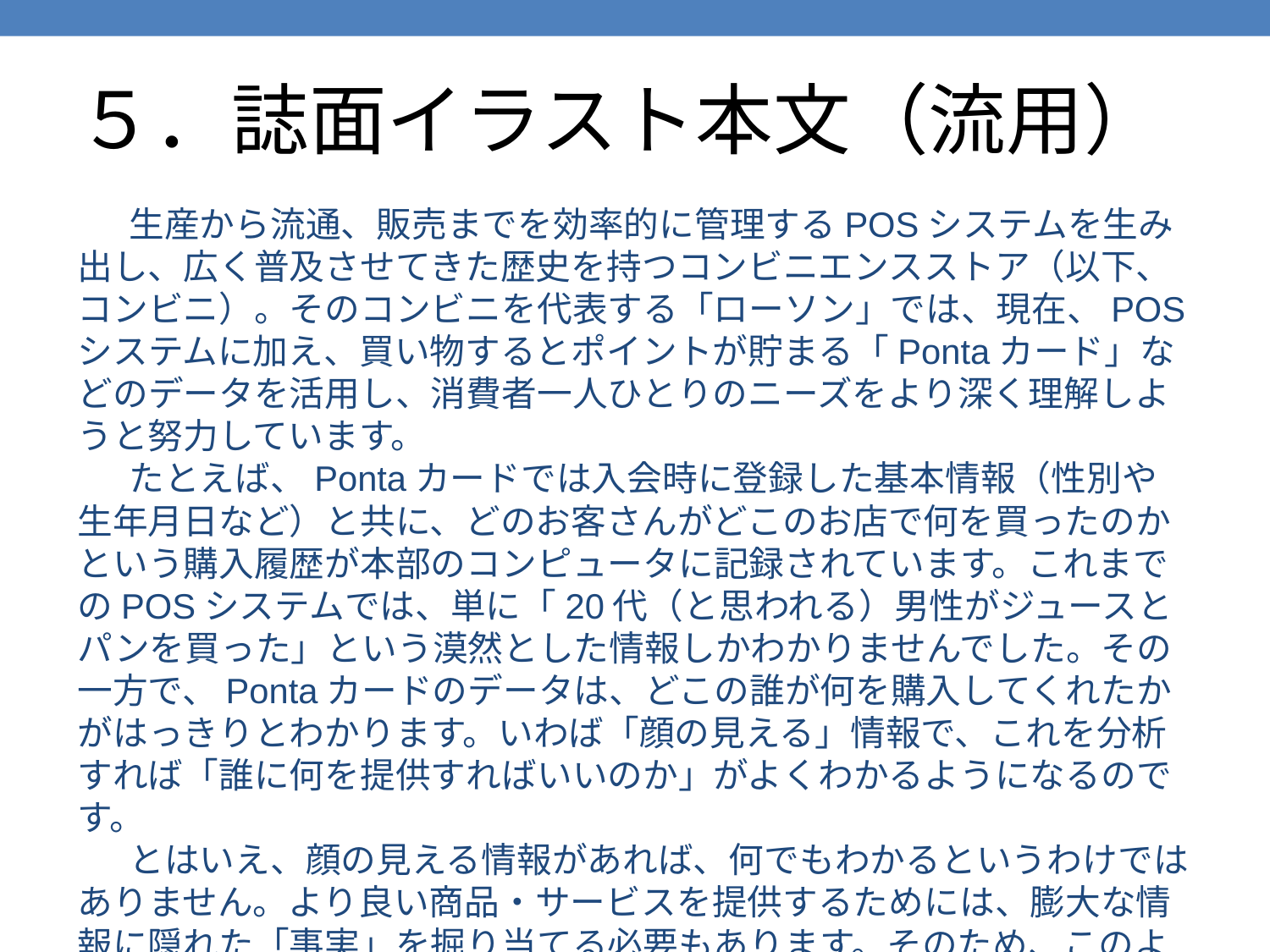

# ５．誌面イラスト本文（流用）
 　生産から流通、販売までを効率的に管理するPOSシステムを生み出し、広く普及させてきた歴史を持つコンビニエンスストア（以下、コンビニ）。そのコンビニを代表する「ローソン」では、現在、POSシステムに加え、買い物するとポイントが貯まる「Pontaカード」などのデータを活用し、消費者一人ひとりのニーズをより深く理解しようと努力しています。
 　たとえば、Pontaカードでは入会時に登録した基本情報（性別や生年月日など）と共に、どのお客さんがどこのお店で何を買ったのかという購入履歴が本部のコンピュータに記録されています。これまでのPOSシステムでは、単に「20代（と思われる）男性がジュースとパンを買った」という漠然とした情報しかわかりませんでした。その一方で、Pontaカードのデータは、どこの誰が何を購入してくれたかがはっきりとわかります。いわば「顔の見える」情報で、これを分析すれば「誰に何を提供すればいいのか」がよくわかるようになるのです。
 　とはいえ、顔の見える情報があれば、何でもわかるというわけではありません。より良い商品・サービスを提供するためには、膨大な情報に隠れた「事実」を掘り当てる必要もあります。そのため、このようなデータ分析をする仕事・役割が大きな注目を集めてもいるのです。